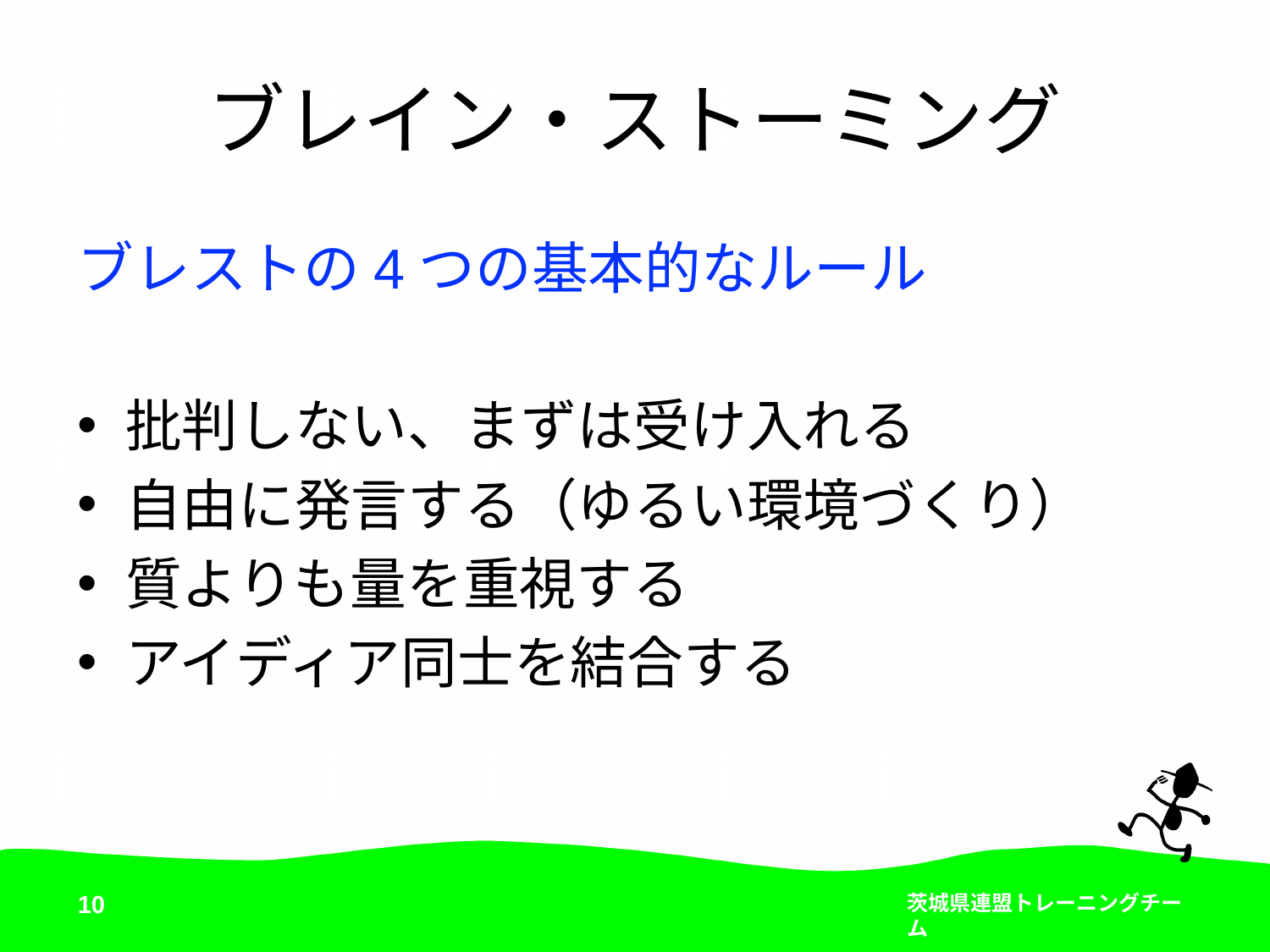

# ブレイン・ストーミング
ブレストの4つの基本的なルール

批判しない、まずは受け入れる
自由に発言する（ゆるい環境づくり）
質よりも量を重視する
アイディア同士を結合する
10
茨城県連盟トレーニングチーム